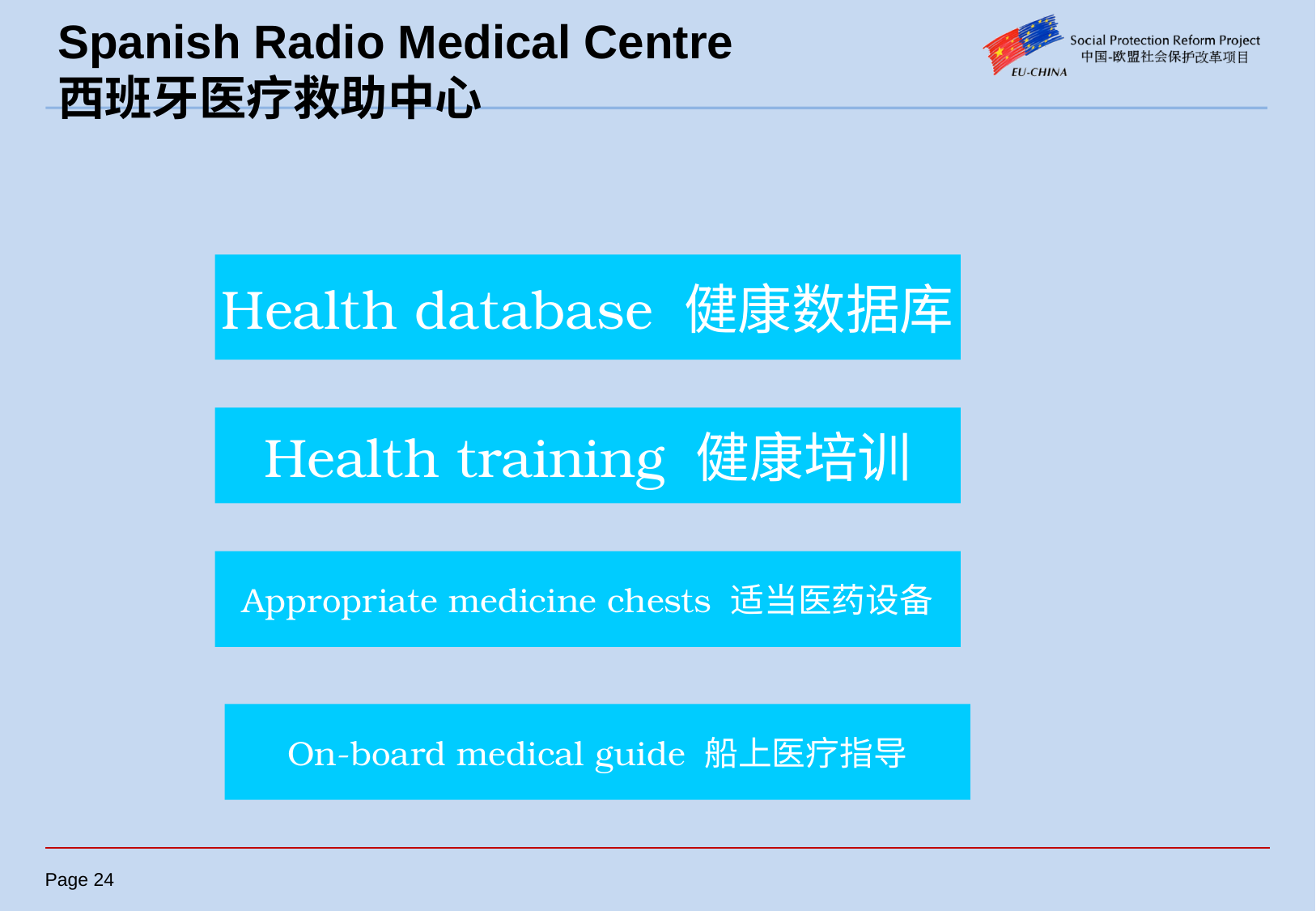

# Spanish Radio Medical Centre 西班牙医疗救助中心
Health database 健康数据库
Health training 健康培训
Appropriate medicine chests 适当医药设备
On-board medical guide 船上医疗指导